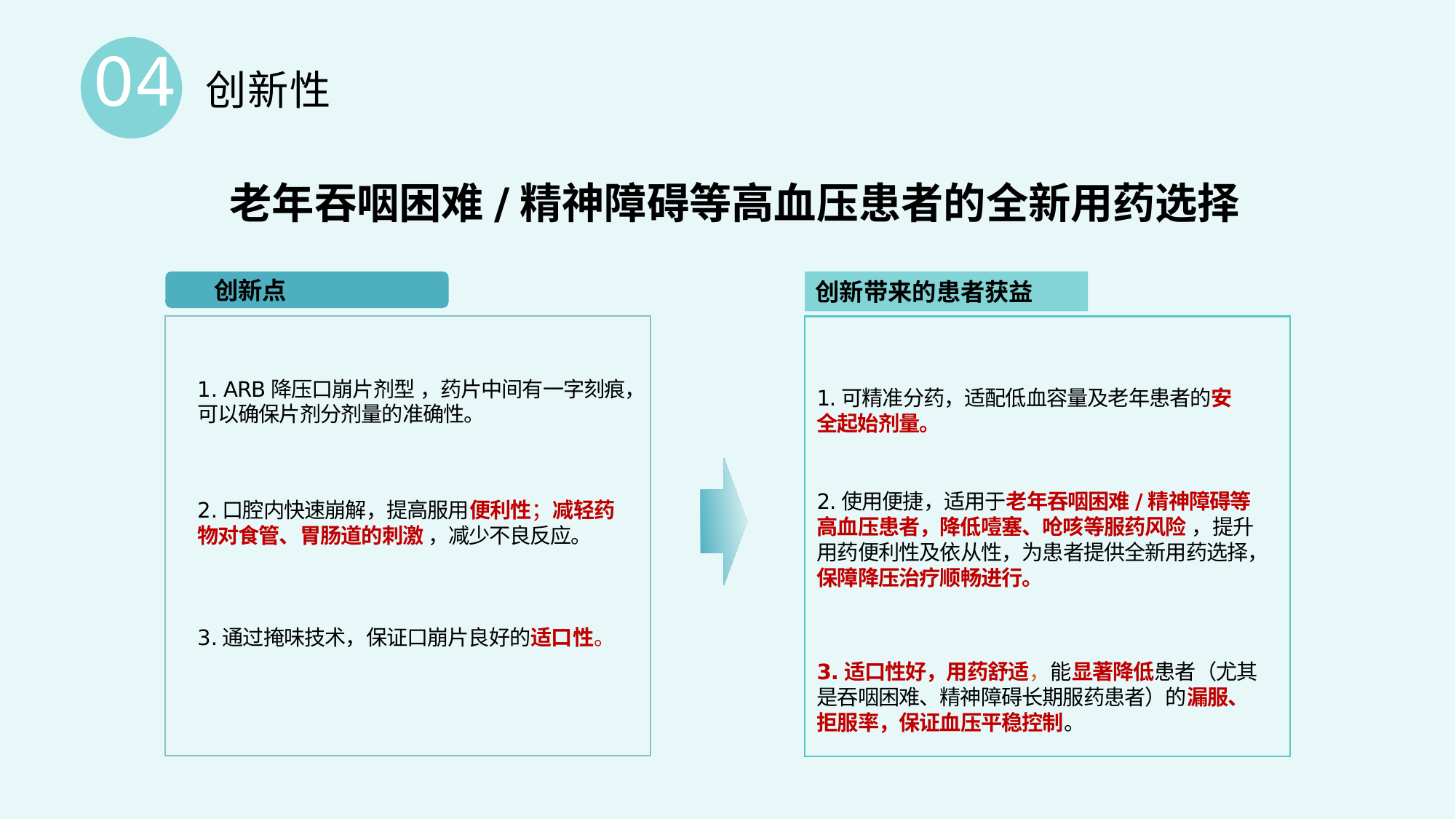

04

创新性

老年吞咽困难/精神障碍等高血压患者的全新用药选择

创新点

1. ARB降压口崩片剂型 ，药片中间有一字刻痕，可以确保片剂分剂量的准确性。
2.口腔内快速崩解，提高服用便利性；减轻药物对食管、胃肠道的刺激 ，减少不良反应。

3.通过掩味技术，保证口崩片良好的适口性。
创新带来的患者获益

1.可精准分药，适配低血容量及老年患者的安全起始剂量。
2.使用便捷，适用于老年吞咽困难/精神障碍等高血压患者，降低噎塞、呛咳等服药风险 ，提升用药便利性及依从性，为患者提供全新用药选择，保障降压治疗顺畅进行。
3.适口性好，用药舒适，能显著降低患者（尤其是吞咽困难、精神障碍长期服药患者）的漏服、拒服率，保证血压平稳控制。